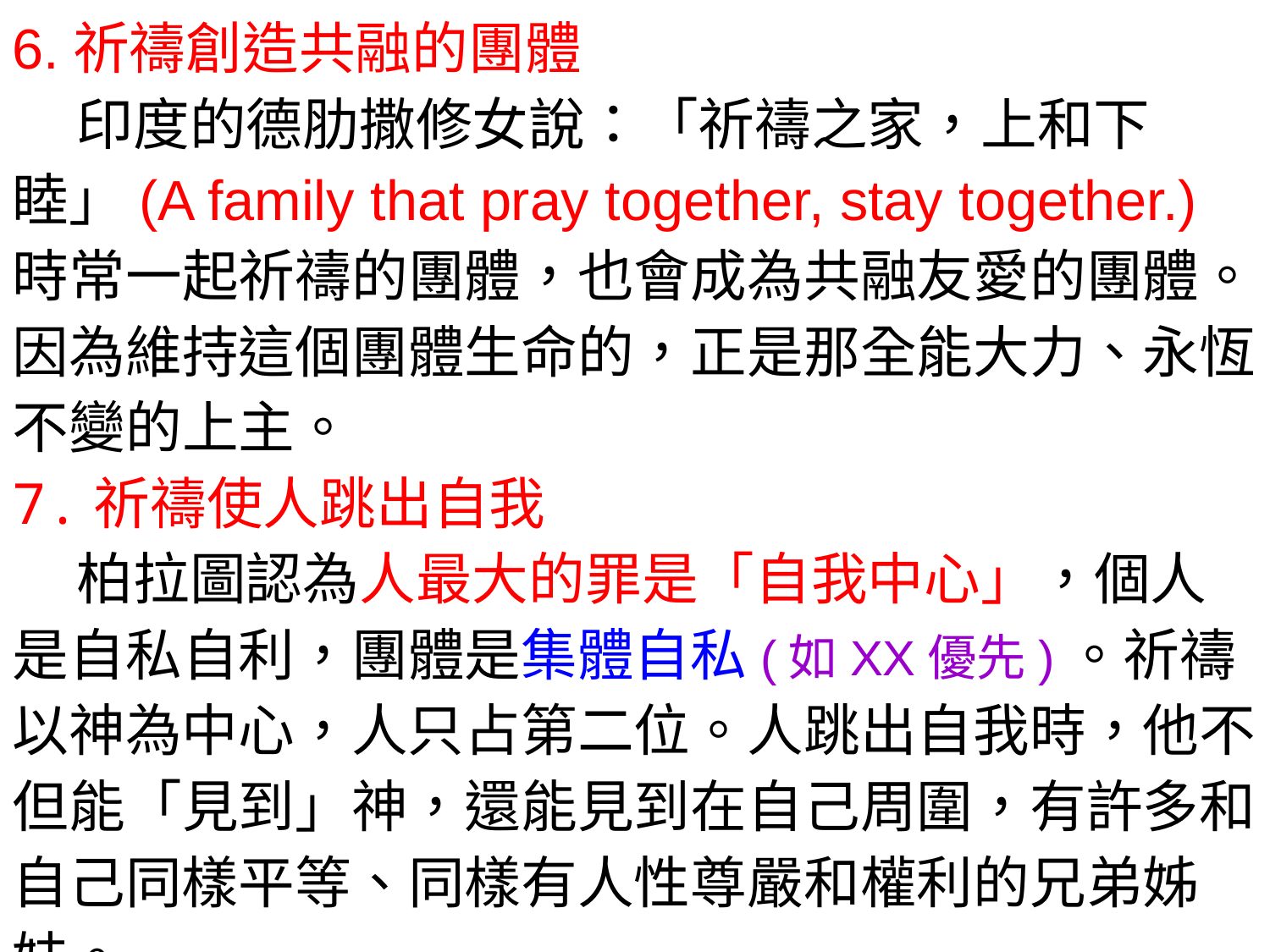

6.祈禱創造共融的團體
    印度的德肋撒修女說：「祈禱之家，上和下睦」(A family that pray together, stay together.) 時常一起祈禱的團體，也會成為共融友愛的團體。因為維持這個團體生命的，正是那全能大力、永恆不變的上主。
7.祈禱使人跳出自我
    柏拉圖認為人最大的罪是「自我中心」，個人是自私自利，團體是集體自私(如XX優先)。祈禱以神為中心，人只占第二位。人跳出自我時，他不但能「見到」神，還能見到在自己周圍，有許多和自己同樣平等、同樣有人性尊嚴和權利的兄弟姊妹。